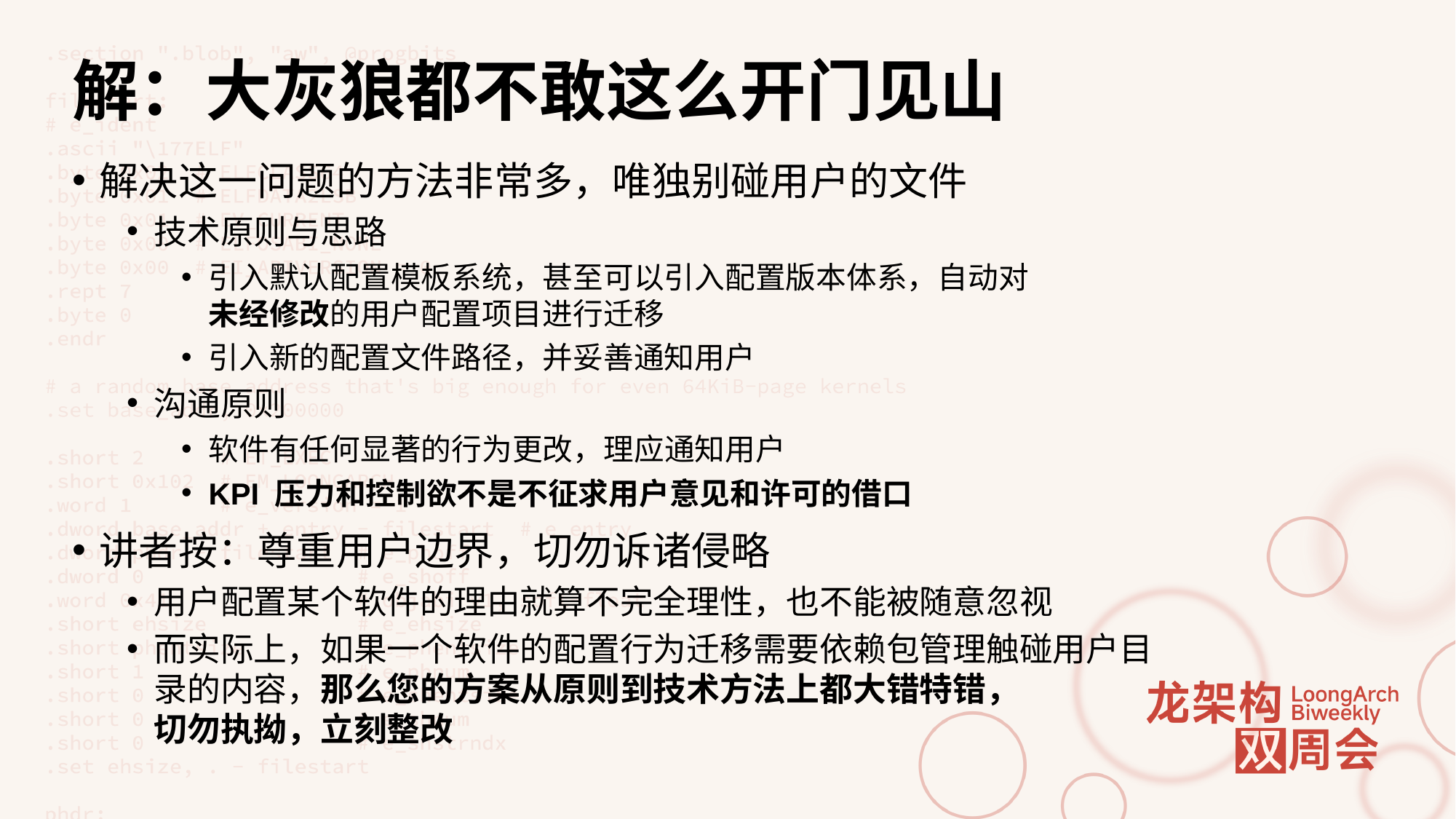

# 解：大灰狼都不敢这么开门见山
解决这一问题的方法非常多，唯独别碰用户的文件
技术原则与思路
引入默认配置模板系统，甚至可以引入配置版本体系，自动对
未经修改的用户配置项目进行迁移
引入新的配置文件路径，并妥善通知用户
沟通原则
软件有任何显著的行为更改，理应通知用户
KPI 压力和控制欲不是不征求用户意见和许可的借口
讲者按：尊重用户边界，切勿诉诸侵略
用户配置某个软件的理由就算不完全理性，也不能被随意忽视
而实际上，如果一个软件的配置行为迁移需要依赖包管理触碰用户目录的内容，那么您的方案从原则到技术方法上都大错特错，
切勿执拗，立刻整改